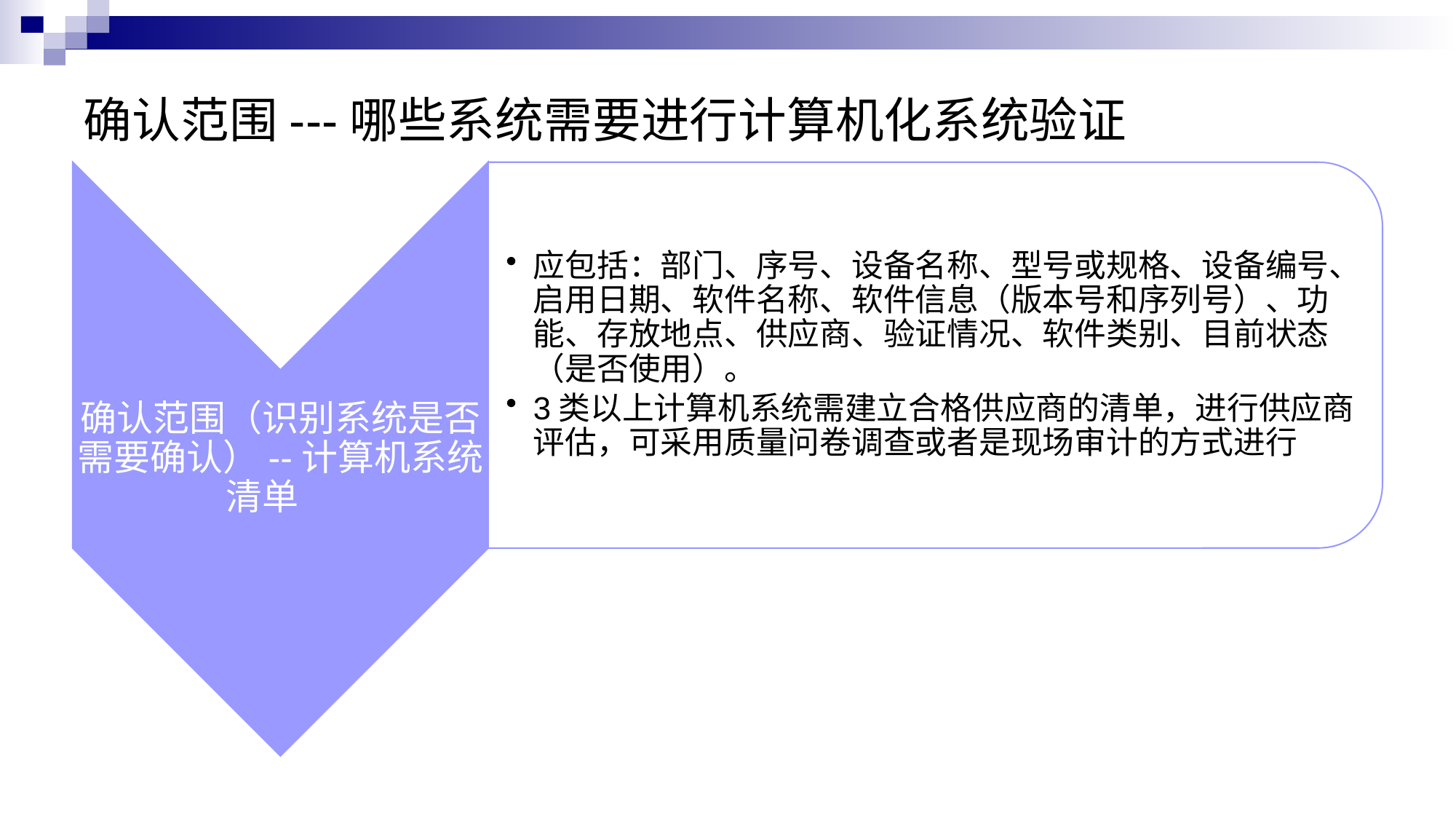

# 确认范围---哪些系统需要进行计算机化系统验证
确认范围（识别系统是否需要确认）--计算机系统清单
应包括：部门、序号、设备名称、型号或规格、设备编号、启用日期、软件名称、软件信息（版本号和序列号）、功能、存放地点、供应商、验证情况、软件类别、目前状态（是否使用）。
3类以上计算机系统需建立合格供应商的清单，进行供应商评估，可采用质量问卷调查或者是现场审计的方式进行